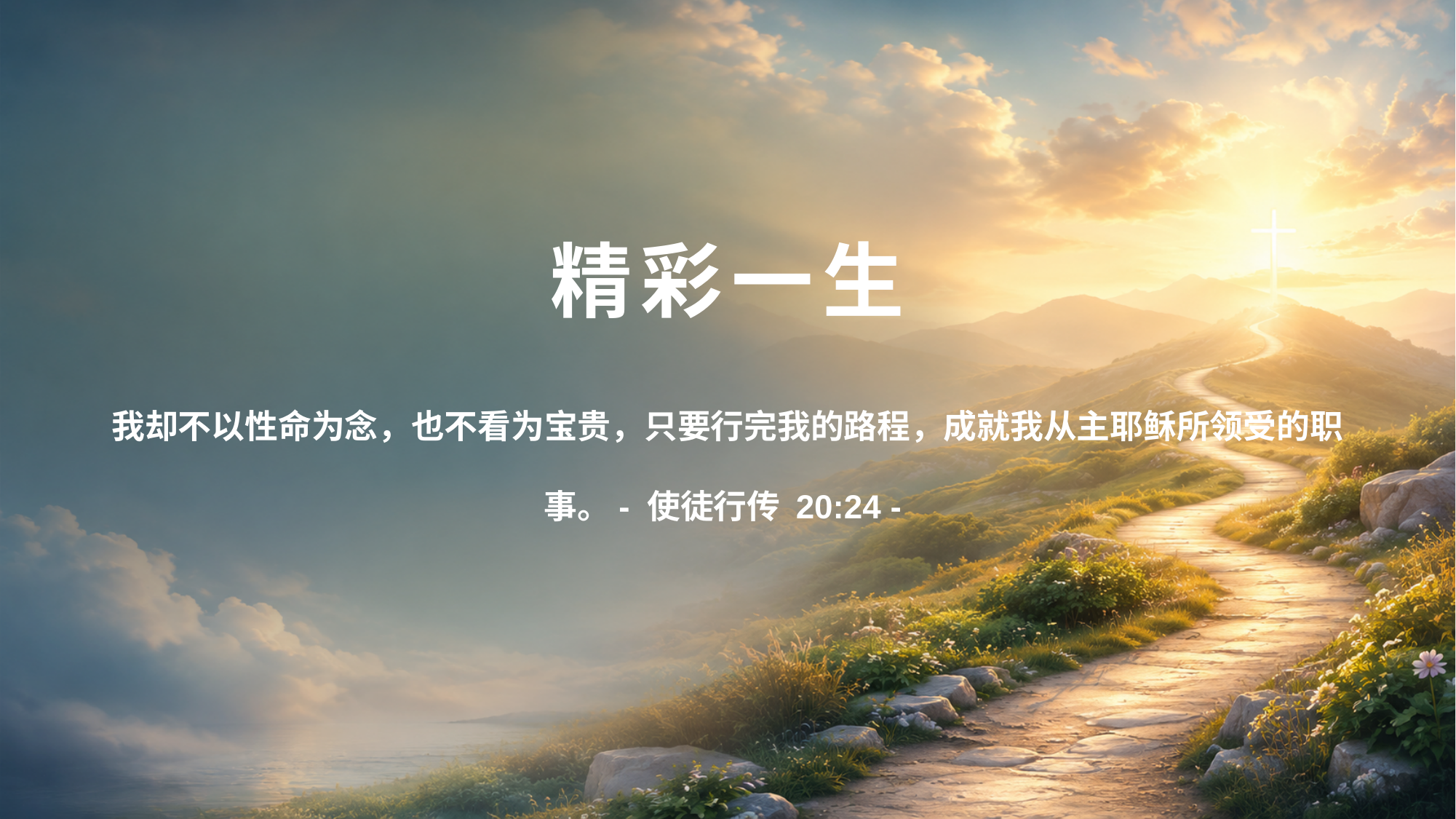

精彩一生
我却不以性命为念，也不看为宝贵，只要行完我的路程，成就我从主耶稣所领受的职事。- 使徒行传 20:24 -